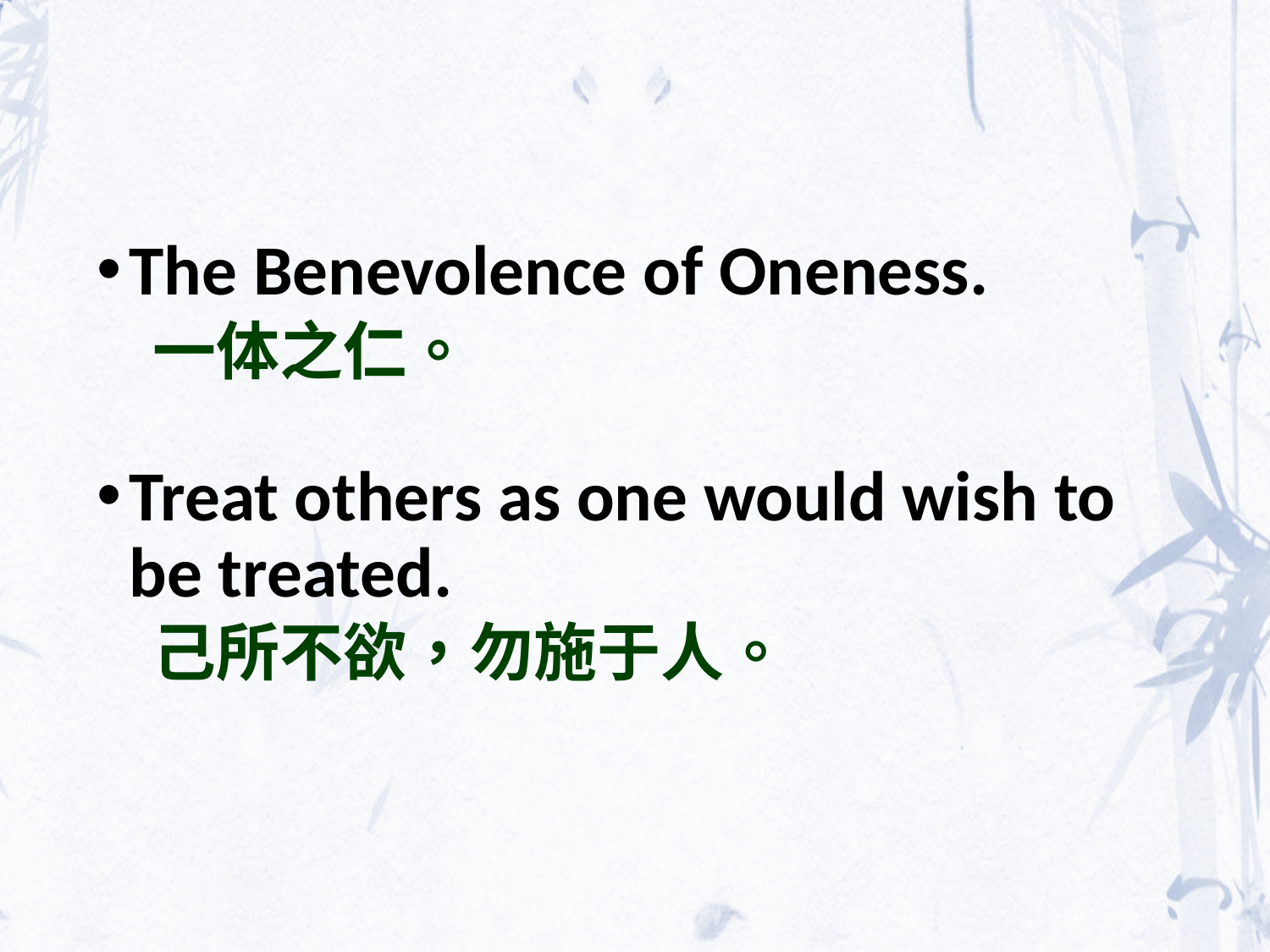

The Benevolence of Oneness.
一体之仁。

Treat others as one would wish to be treated.
己所不欲，勿施于人。